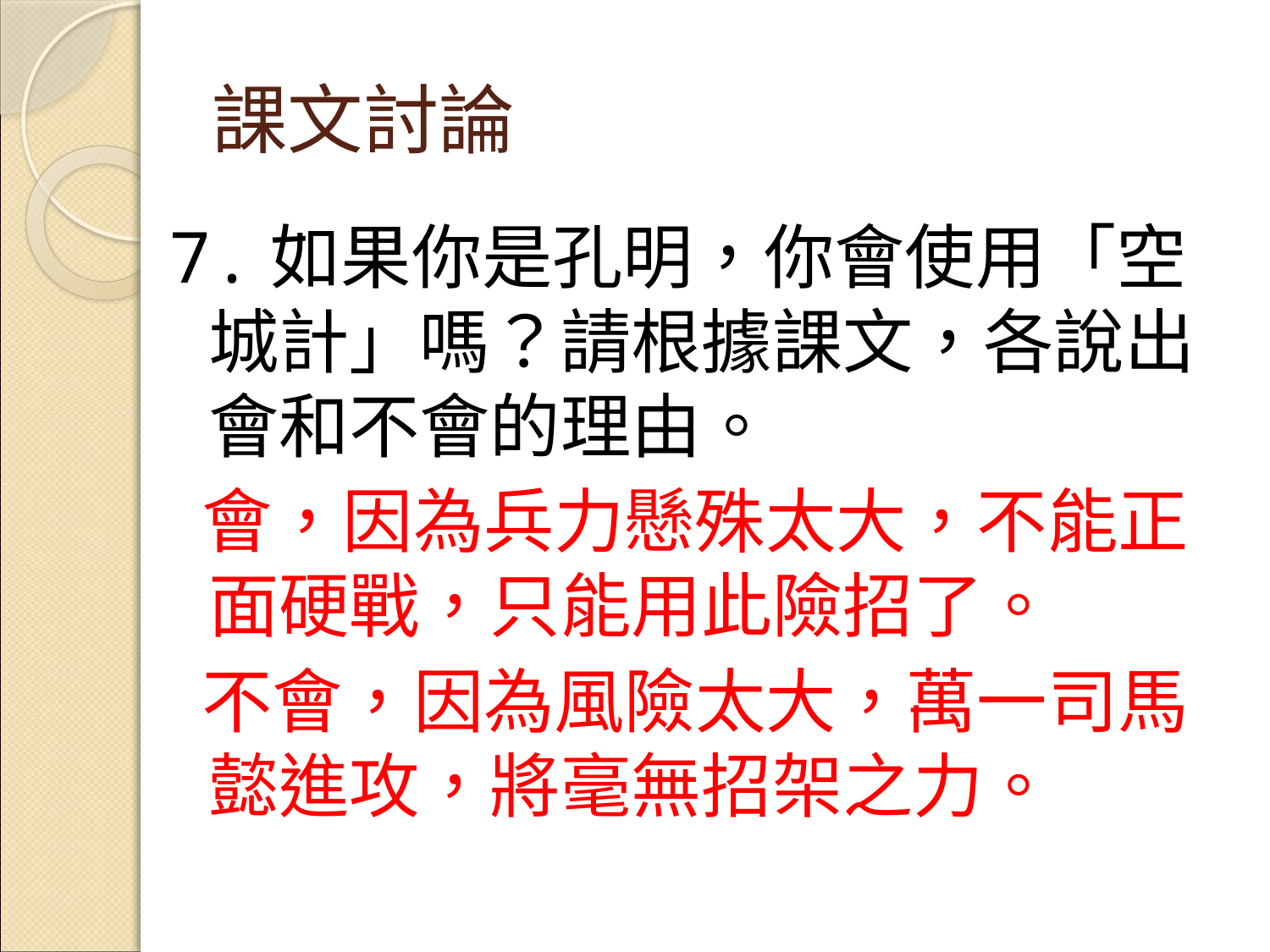

課文討論
7.如果你是孔明，你會使用「空城計」嗎？請根據課文，各說出會和不會的理由。
 會，因為兵力懸殊太大，不能正面硬戰，只能用此險招了。
 不會，因為風險太大，萬一司馬懿進攻，將毫無招架之力。